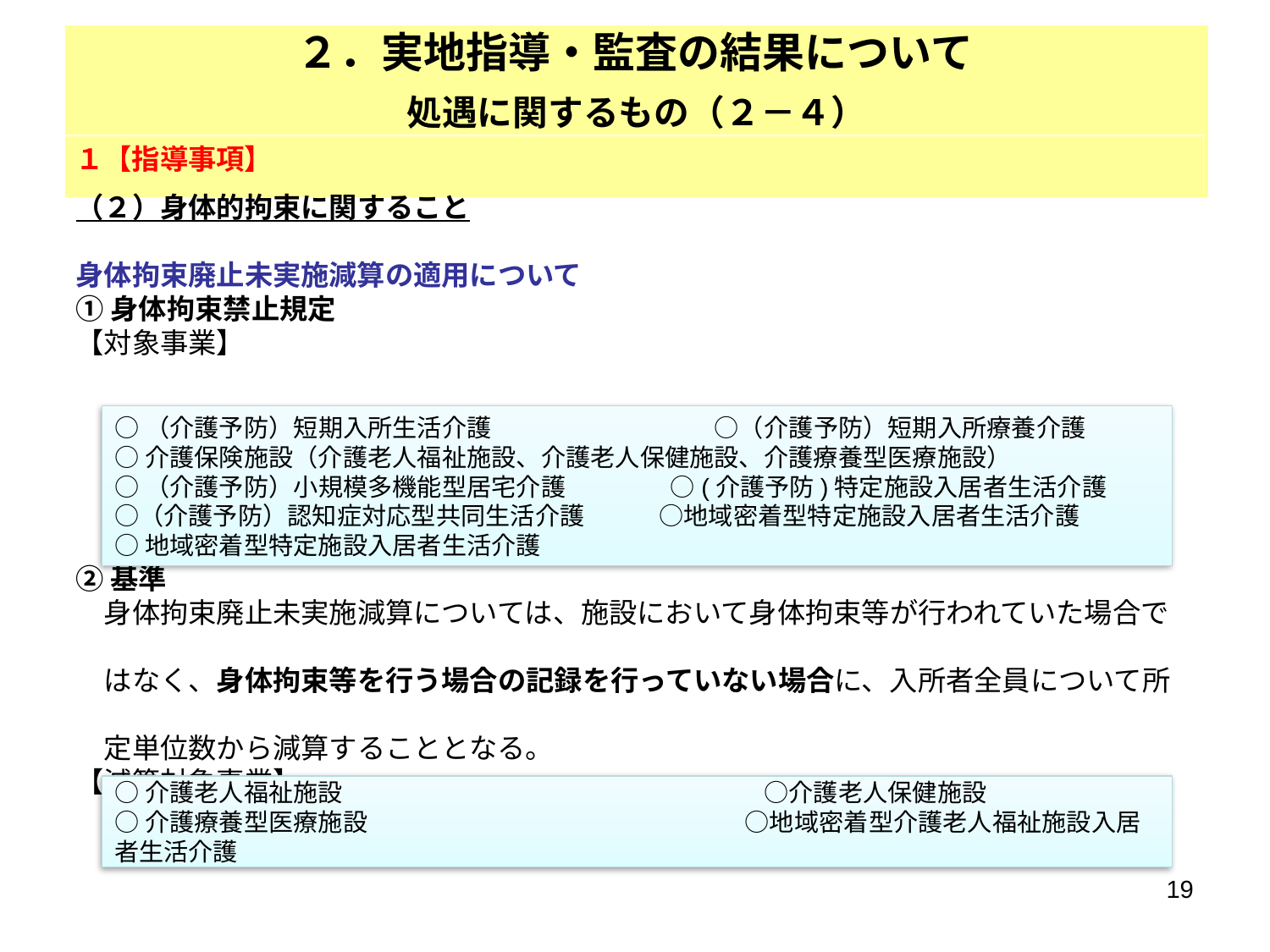

２．実地指導・監査の結果について
# 処遇に関するもの（２－４）
１【指導事項】
（２）身体的拘束に関すること

身体拘束廃止未実施減算の適用について
①身体拘束禁止規定
【対象事業】

②基準
　身体拘束廃止未実施減算については、施設において身体拘束等が行われていた場合で
　はなく、身体拘束等を行う場合の記録を行っていない場合に、入所者全員について所
　定単位数から減算することとなる。
【減算対象事業】

○（介護予防）短期入所生活介護　　　　　　　　　○（介護予防）短期入所療養介護
○介護保険施設（介護老人福祉施設、介護老人保健施設、介護療養型医療施設）
○（介護予防）小規模多機能型居宅介護　　　　 ○(介護予防)特定施設入居者生活介護
○（介護予防）認知症対応型共同生活介護　　　○地域密着型特定施設入居者生活介護
○地域密着型特定施設入居者生活介護
○介護老人福祉施設　　　　　　　　　　　　　　　　　○介護老人保健施設
○介護療養型医療施設　　　　　　　　　　　　　　　 ○地域密着型介護老人福祉施設入居者生活介護
19